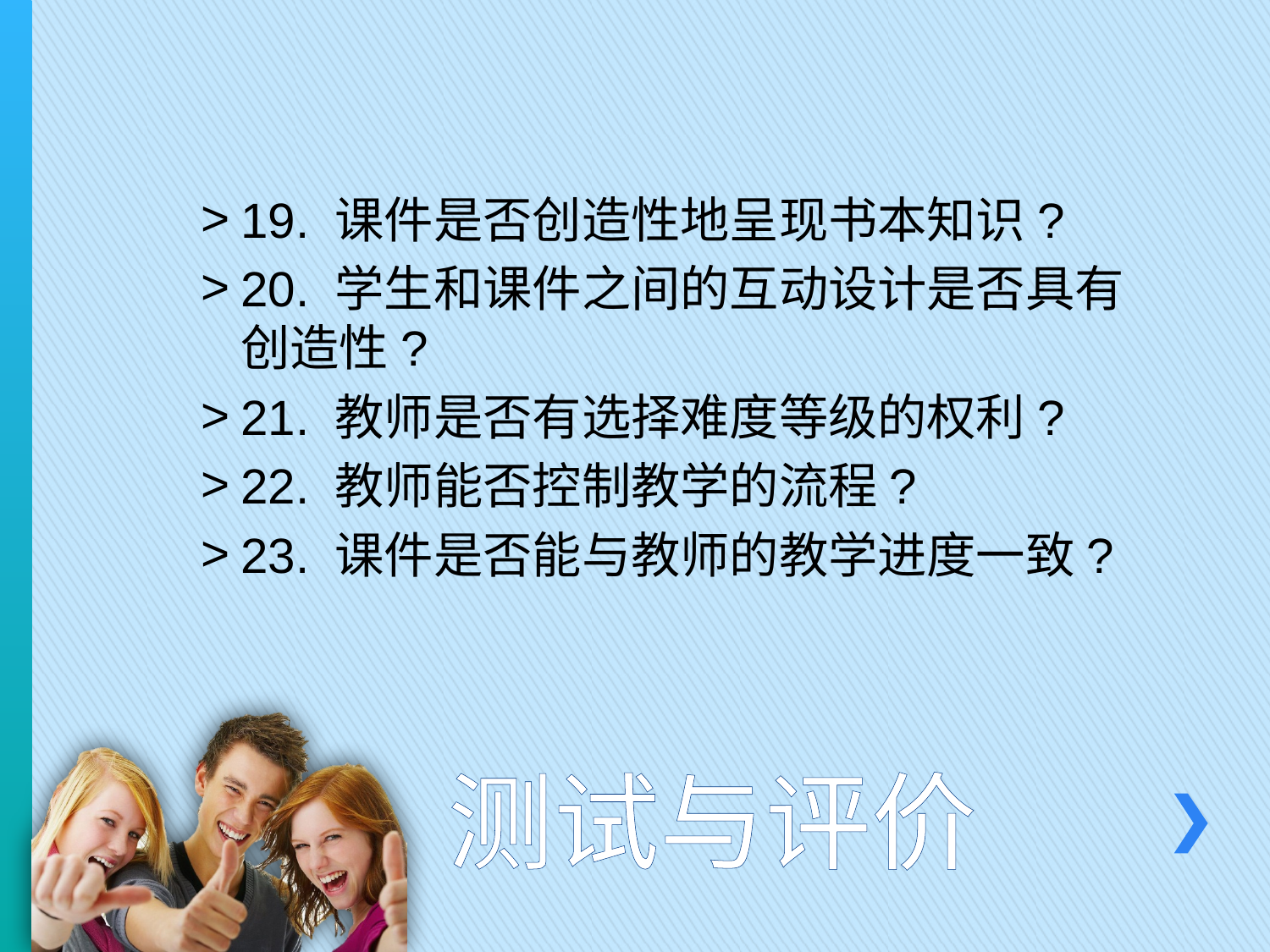

19. 课件是否创造性地呈现书本知识?
20. 学生和课件之间的互动设计是否具有创造性?
21. 教师是否有选择难度等级的权利?
22. 教师能否控制教学的流程?
23. 课件是否能与教师的教学进度一致?
# 测试与评价